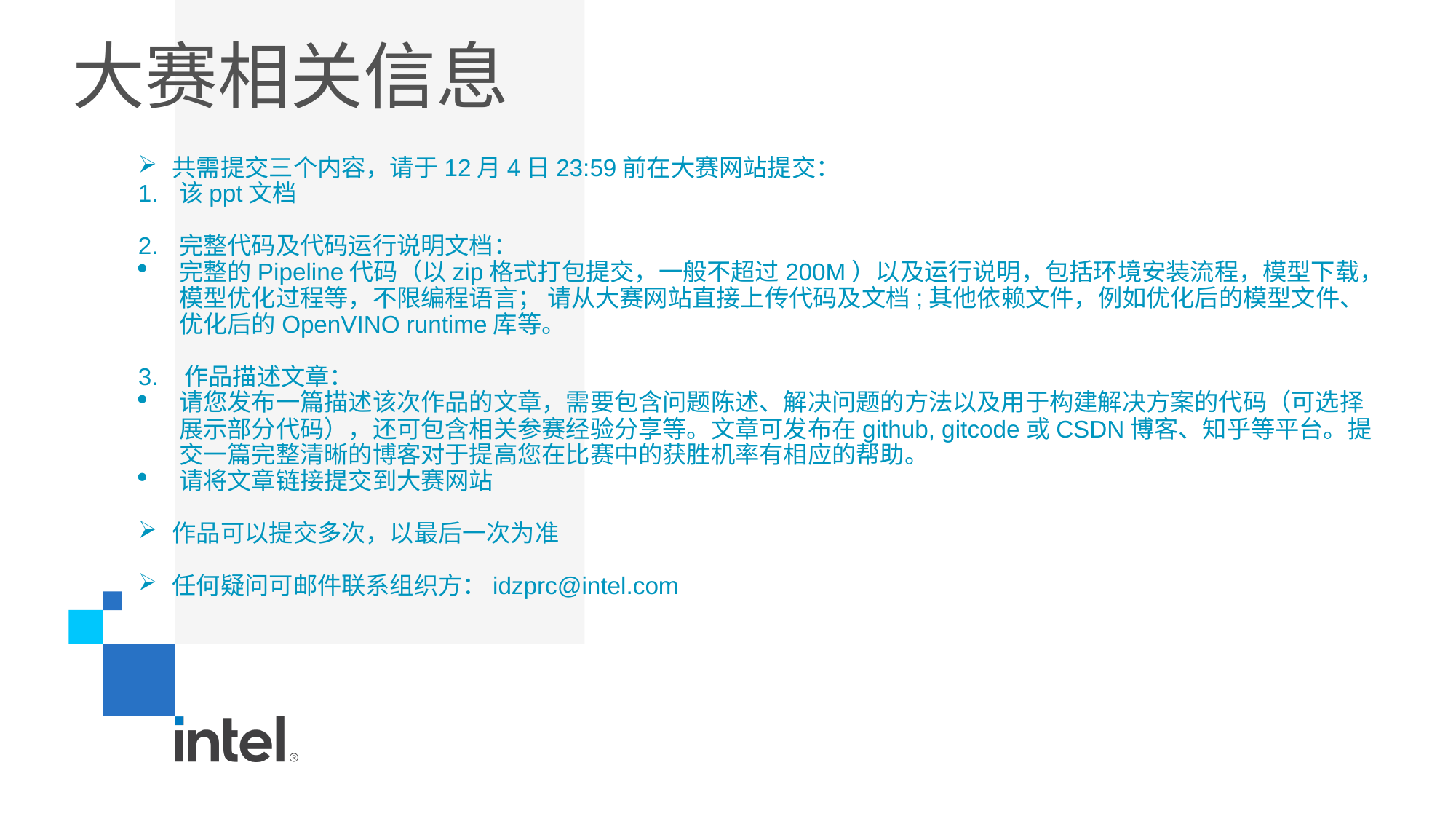

# 大赛相关信息
共需提交三个内容，请于12月4日23:59前在大赛网站提交：
该ppt文档

完整代码及代码运行说明文档：
完整的Pipeline代码（以zip格式打包提交，一般不超过200M）以及运行说明，包括环境安装流程，模型下载，模型优化过程等，不限编程语言； 请从大赛网站直接上传代码及文档;其他依赖文件，例如优化后的模型文件、优化后的OpenVINO runtime库等。

3.   作品描述文章：
请您发布一篇描述该次作品的文章，需要包含问题陈述、解决问题的方法以及用于构建解决方案的代码（可选择展示部分代码），还可包含相关参赛经验分享等。文章可发布在github, gitcode或CSDN博客、知乎等平台。提交一篇完整清晰的博客对于提高您在比赛中的获胜机率有相应的帮助。
请将文章链接提交到大赛网站

作品可以提交多次，以最后一次为准

任何疑问可邮件联系组织方：idzprc@intel.com